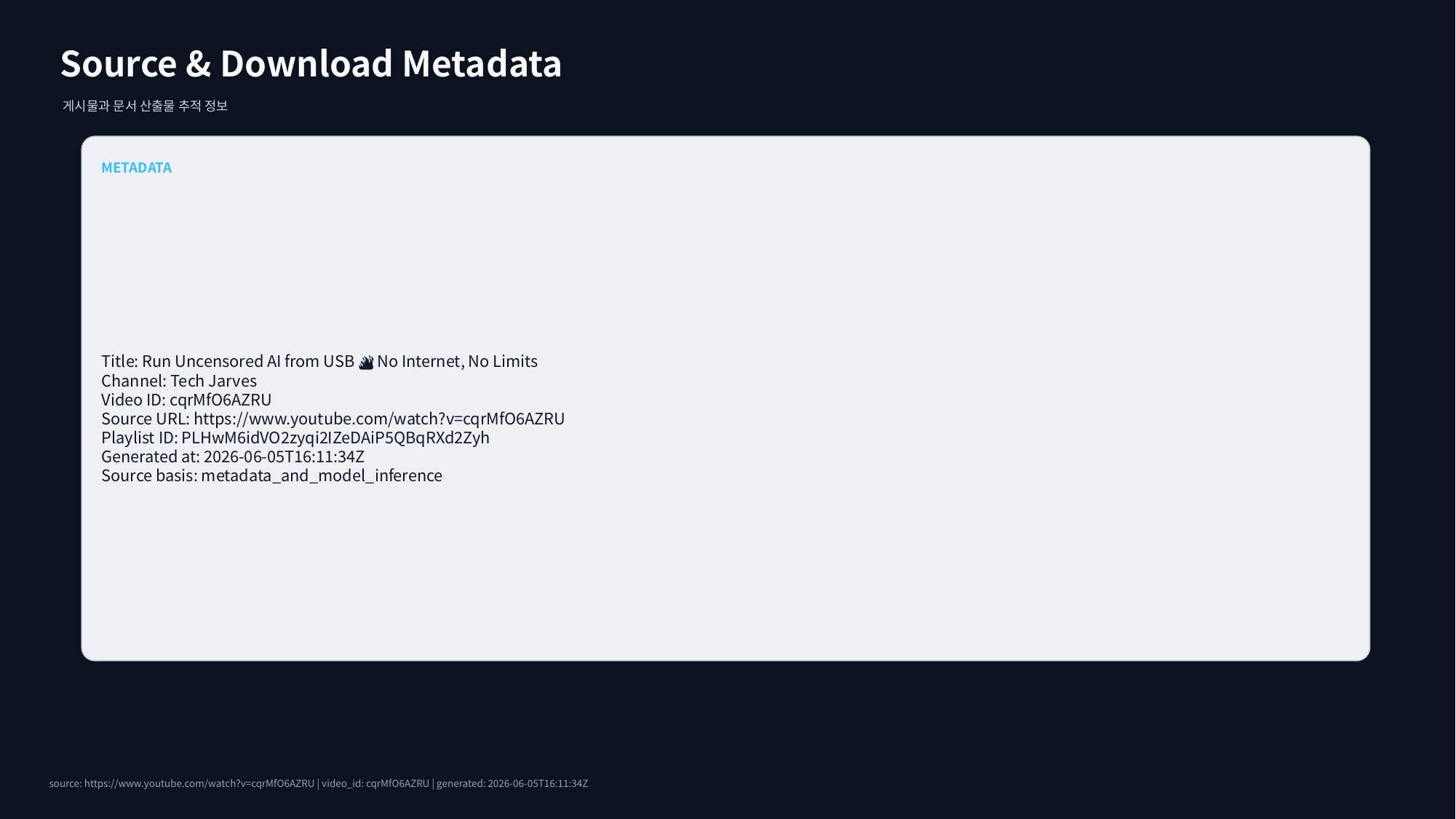

Source & Download Metadata
게시물과 문서 산출물 추적 정보

METADATA
Title: Run Uncensored AI from USB 🔥 No Internet, No Limits
Channel: Tech Jarves
Video ID: cqrMfO6AZRU
Source URL: https://www.youtube.com/watch?v=cqrMfO6AZRU
Playlist ID: PLHwM6idVO2zyqi2IZeDAiP5QBqRXd2Zyh
Generated at: 2026-06-05T16:11:34Z
Source basis: metadata_and_model_inference
source: https://www.youtube.com/watch?v=cqrMfO6AZRU | video_id: cqrMfO6AZRU | generated: 2026-06-05T16:11:34Z